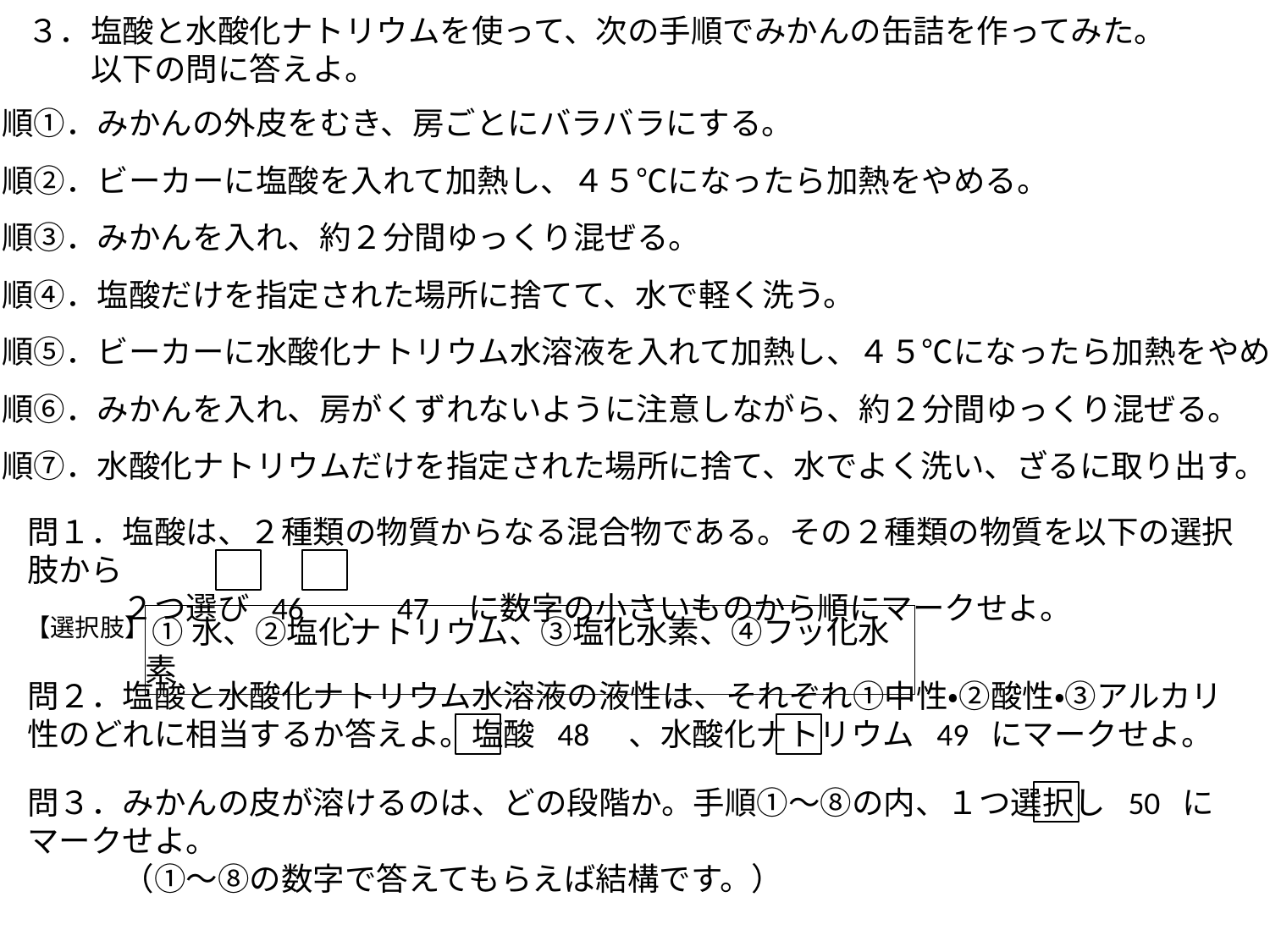

３．塩酸と水酸化ナトリウムを使って、次の手順でみかんの缶詰を作ってみた。
　　以下の問に答えよ。
手順①．みかんの外皮をむき、房ごとにバラバラにする。
手順②．ビーカーに塩酸を入れて加熱し、４５℃になったら加熱をやめる。
手順③．みかんを入れ、約２分間ゆっくり混ぜる。
手順④．塩酸だけを指定された場所に捨てて、水で軽く洗う。
手順⑤．ビーカーに水酸化ナトリウム水溶液を入れて加熱し、４５℃になったら加熱をやめる。
手順⑥．みかんを入れ、房がくずれないように注意しながら、約２分間ゆっくり混ぜる。
手順⑦．水酸化ナトリウムだけを指定された場所に捨て、水でよく洗い、ざるに取り出す。
問１．塩酸は、２種類の物質からなる混合物である。その２種類の物質を以下の選択肢から
　　　２つ選び  46　、  47　に数字の小さいものから順にマークせよ。

【選択肢】
 ①水、②塩化ナトリウム、③塩化水素、④フッ化水素
問２．塩酸と水酸化ナトリウム水溶液の液性は、それぞれ①中性・②酸性・③アルカリ性のどれに相当するか答えよ。塩酸  48　、水酸化ナトリウム  49  にマークせよ。

問３．みかんの皮が溶けるのは、どの段階か。手順①～⑧の内、１つ選択し  50  にマークせよ。
　　　（①～⑧の数字で答えてもらえば結構です。）